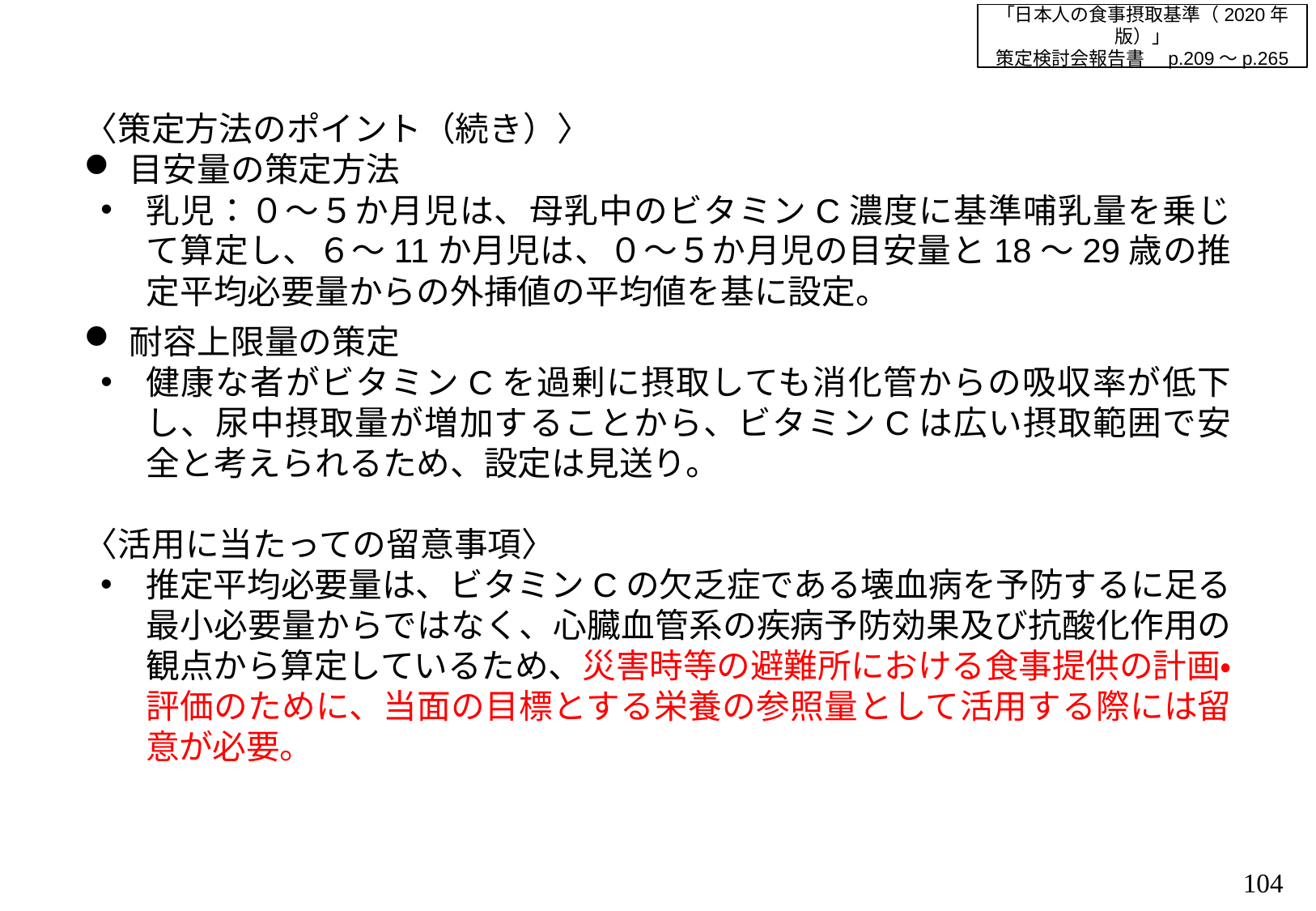

「日本人の食事摂取基準（2020年版）」
策定検討会報告書　p.209～p.265
〈策定方法のポイント（続き）〉
目安量の策定方法
乳児：０～５か月児は、母乳中のビタミンC濃度に基準哺乳量を乗じて算定し、６～11か月児は、０～５か月児の目安量と18～29歳の推定平均必要量からの外挿値の平均値を基に設定。
耐容上限量の策定
健康な者がビタミンCを過剰に摂取しても消化管からの吸収率が低下し、尿中摂取量が増加することから、ビタミンCは広い摂取範囲で安全と考えられるため、設定は見送り。

〈活用に当たっての留意事項〉
推定平均必要量は、ビタミンCの欠乏症である壊血病を予防するに足る最小必要量からではなく、心臓血管系の疾病予防効果及び抗酸化作用の観点から算定しているため、災害時等の避難所における食事提供の計画・評価のために、当面の目標とする栄養の参照量として活用する際には留意が必要。
104